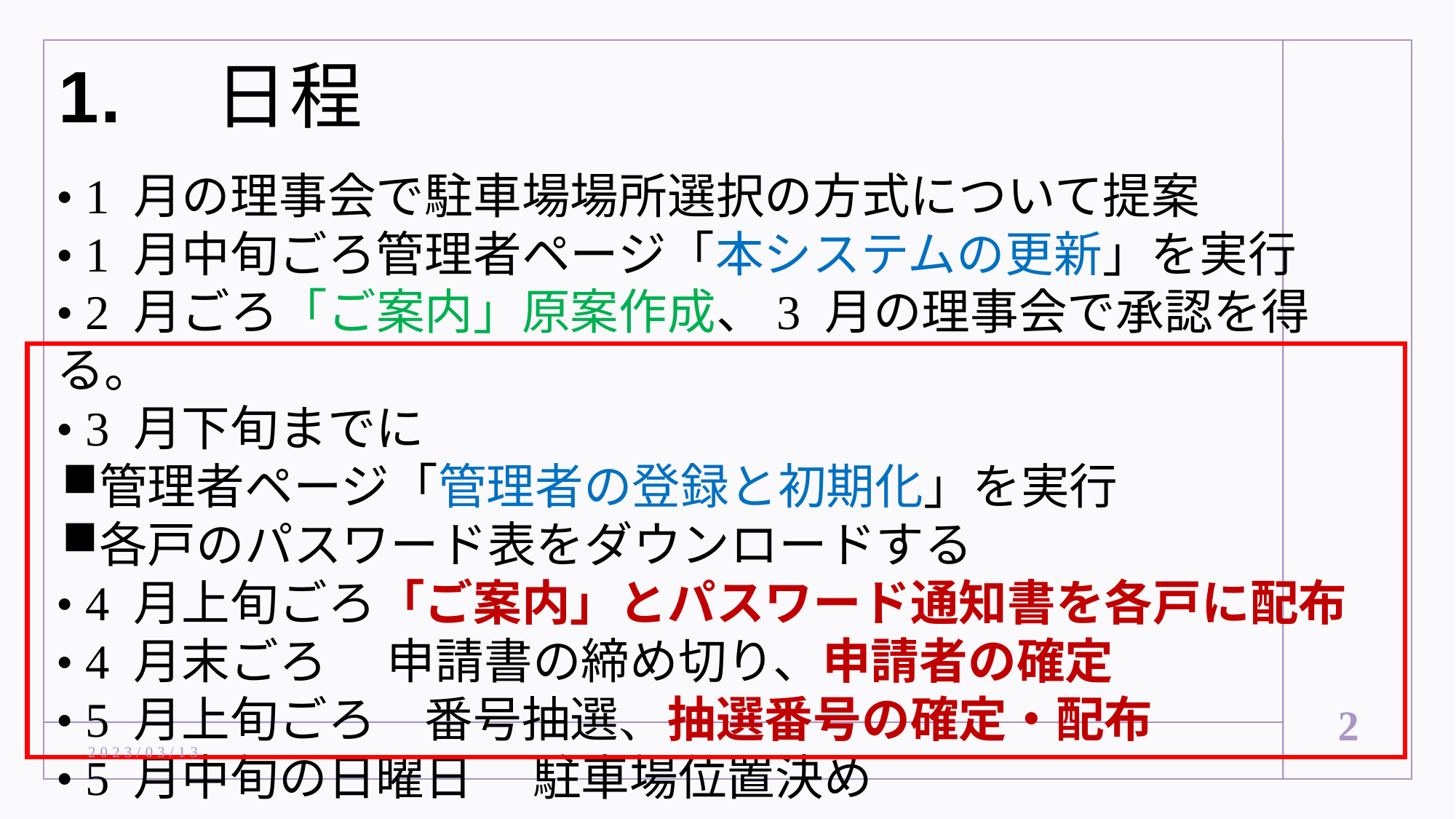

# 1.　日程
• 1 月の理事会で駐車場場所選択の方式について提案
• 1 月中旬ごろ管理者ページ「本システムの更新」を実行
• 2 月ごろ「ご案内」原案作成、3 月の理事会で承認を得る。
• 3 月下旬までに
管理者ページ「管理者の登録と初期化」を実行
各戸のパスワード表をダウンロードする
• 4 月上旬ごろ「ご案内」とパスワード通知書を各戸に配布
• 4 月末ごろ　 申請書の締め切り、申請者の確定
• 5 月上旬ごろ　番号抽選、抽選番号の確定・配布
• 5 月中旬の日曜日 　駐車場位置決め

2
2023/03/13